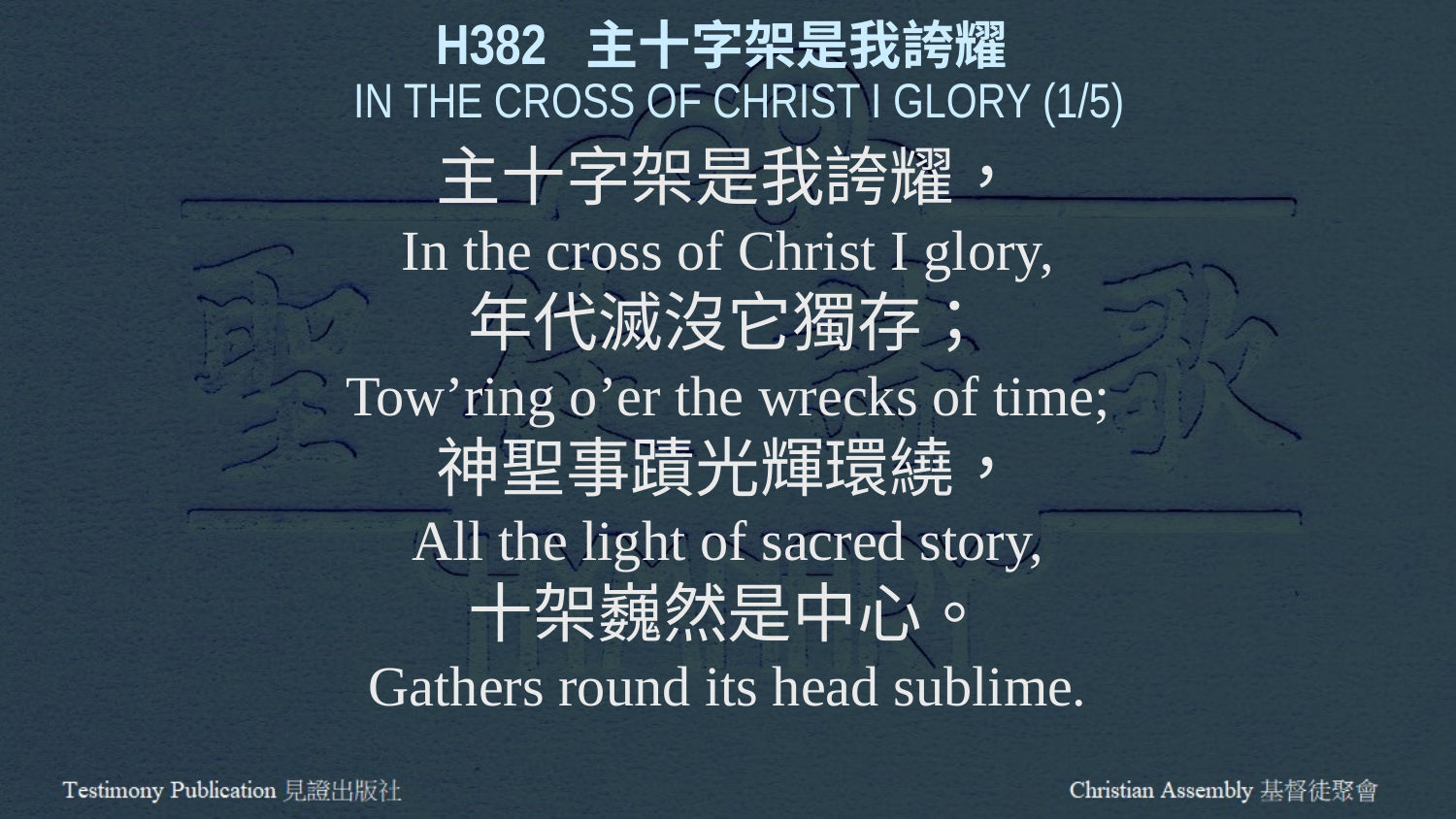

H382  主十字架是我誇耀
 IN THE CROSS OF CHRIST I GLORY (1/5)
主十字架是我誇耀，
In the cross of Christ I glory,
年代滅沒它獨存；
Tow’ring o’er the wrecks of time;
神聖事蹟光輝環繞，
All the light of sacred story,
十架巍然是中心。
Gathers round its head sublime.